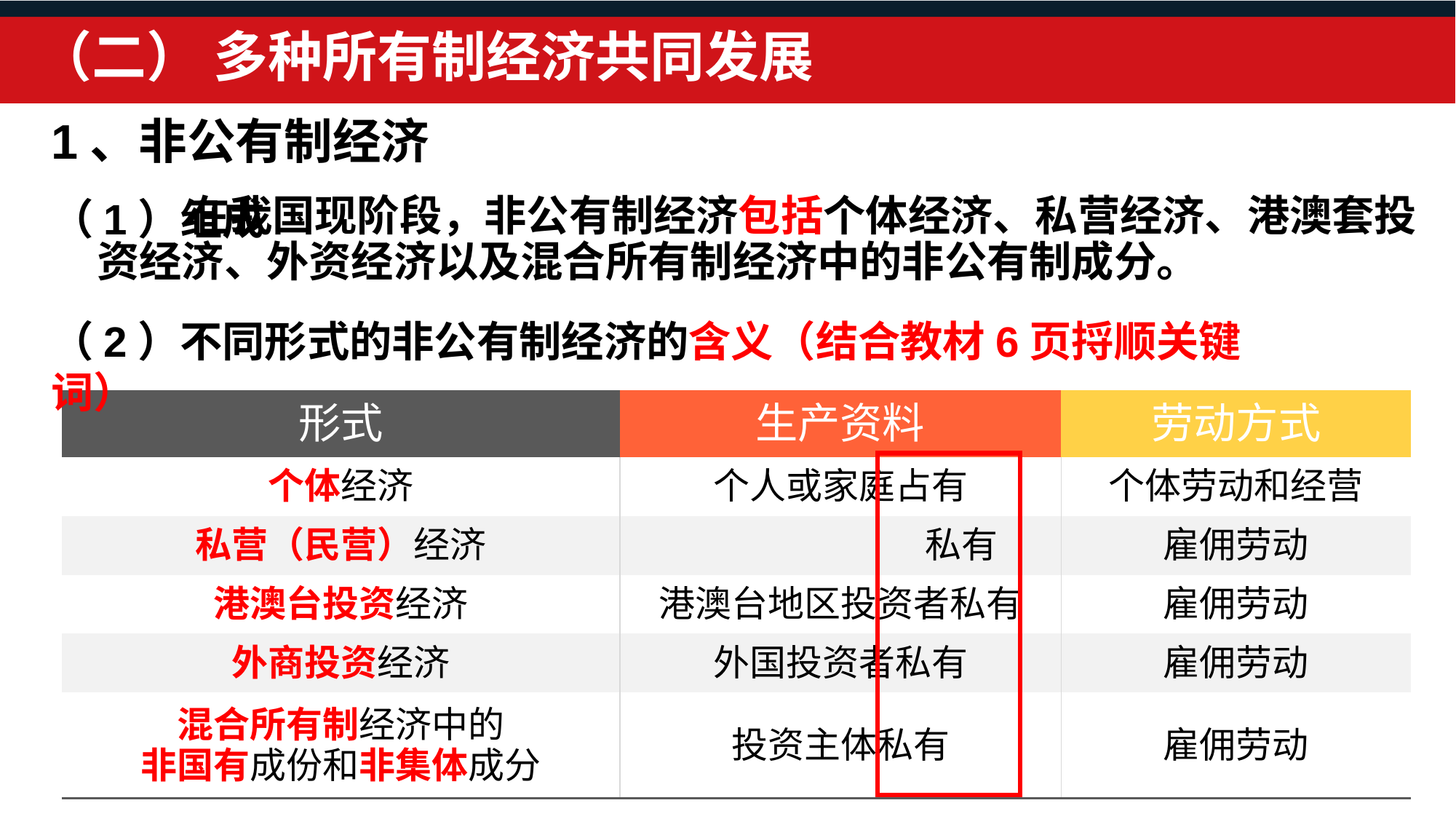

（二） 多种所有制经济共同发展

1、非公有制经济
（1）组成
          在我国现阶段，非公有制经济包括个体经济、私营经济、港澳套投资经济、外资经济以及混合所有制经济中的非公有制成分。
（2）不同形式的非公有制经济的含义（结合教材6页捋顺关键词）
| 形式 | 生产资料 | 劳动方式 |
| --- | --- | --- |
| 个体经济 | 个人或家庭占有 | 个体劳动和经营 |
| 私营（民营）经济 | 私有 | 雇佣劳动 |
| 港澳台投资经济 | 港澳台地区投资者私有 | 雇佣劳动 |
| 外商投资经济 | 外国投资者私有 | 雇佣劳动 |
| 混合所有制经济中的 非国有成份和非集体成分 | 投资主体私有 | 雇佣劳动 |